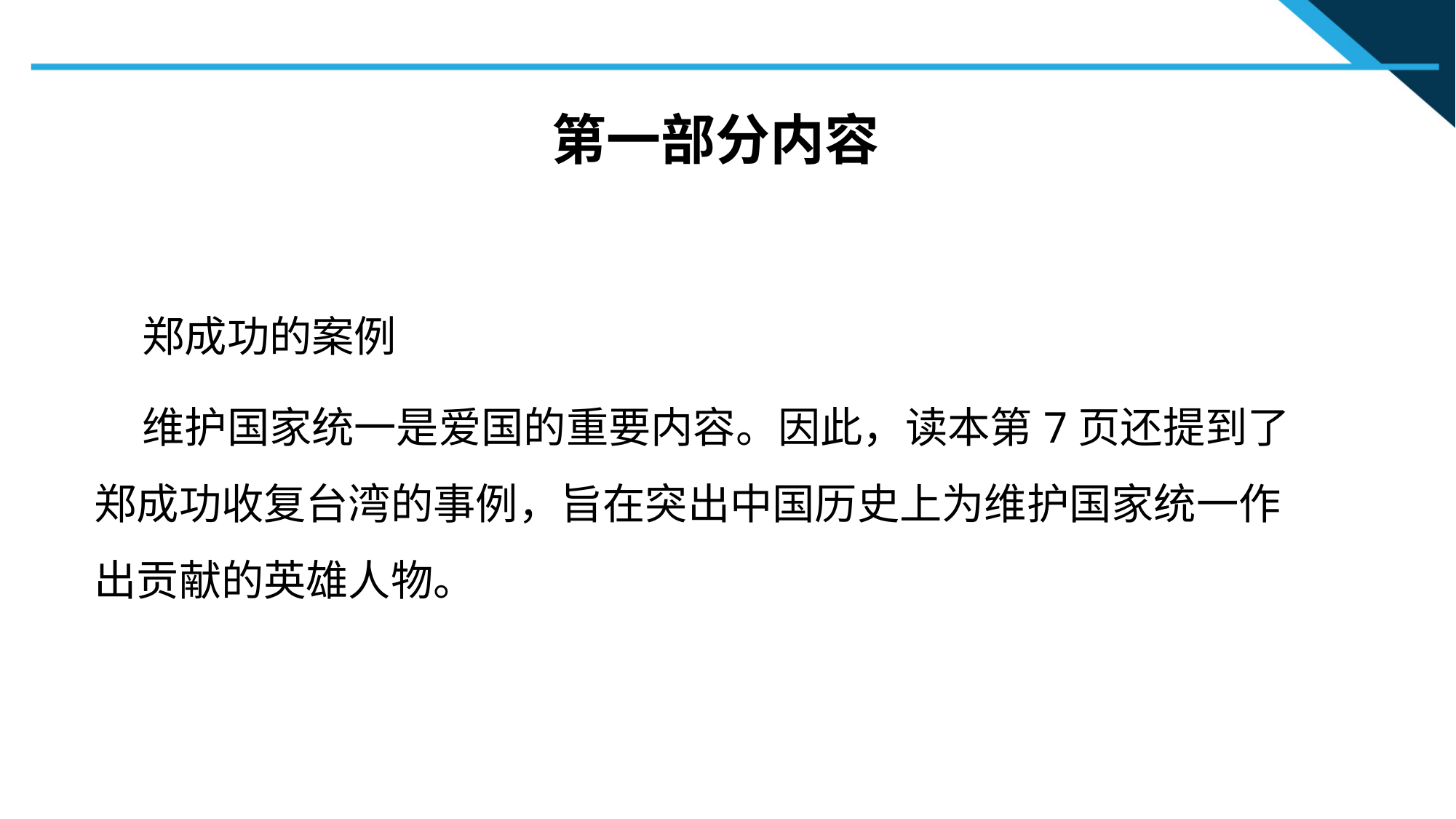

# 第一部分内容
    郑成功的案例
    维护国家统一是爱国的重要内容。因此，读本第7页还提到了郑成功收复台湾的事例，旨在突出中国历史上为维护国家统一作出贡献的英雄人物。